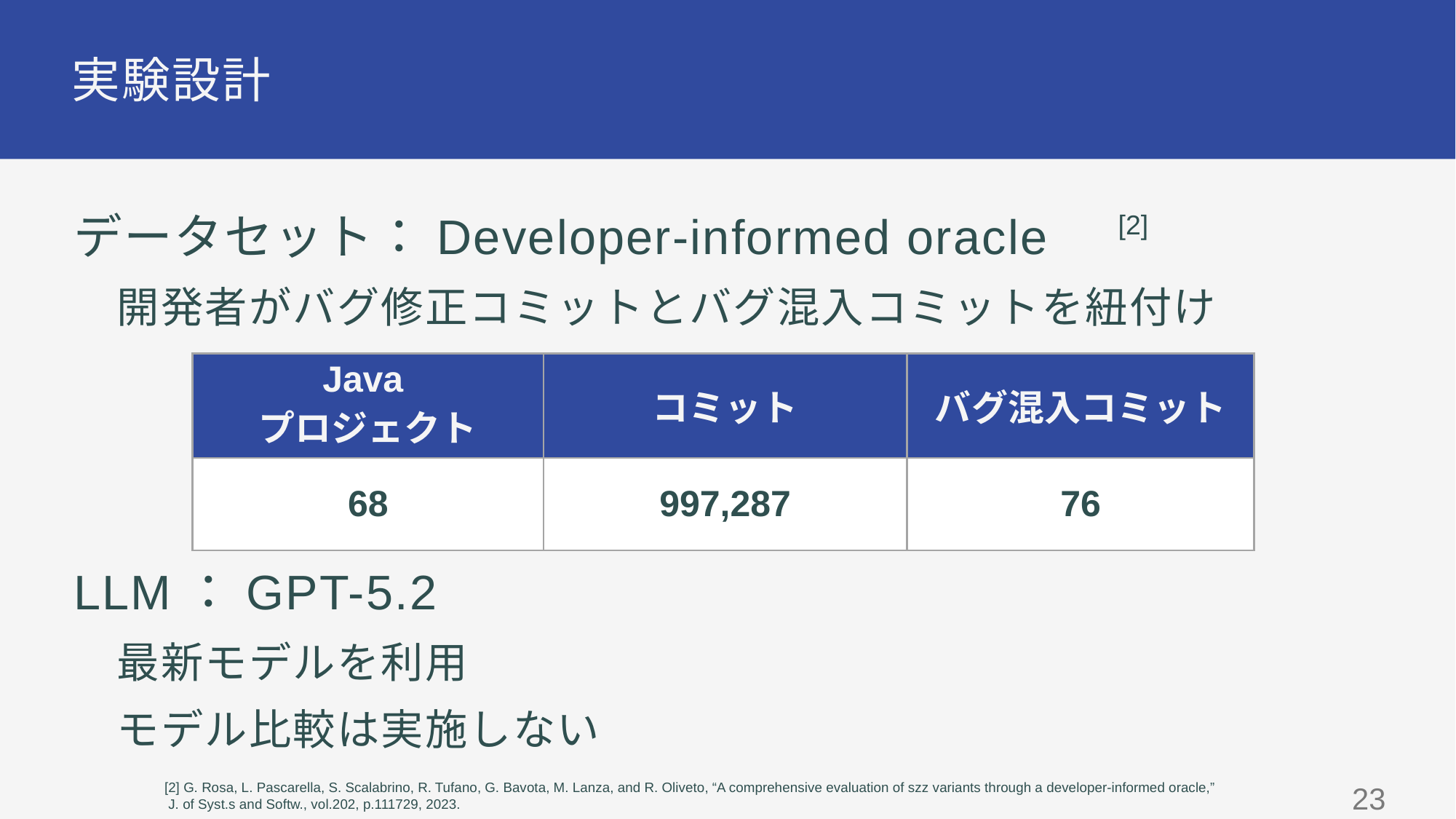

# 実験設計
[2]
データセット：Developer-informed oracle
　開発者がバグ修正コミットとバグ混入コミットを紐付け

LLM：GPT-5.2
　最新モデルを利用
　モデル比較は実施しない
| Java プロジェクト | コミット | バグ混入コミット |
| --- | --- | --- |
| 68 | 997,287 | 76 |
[2] G. Rosa, L. Pascarella, S. Scalabrino, R. Tufano, G. Bavota, M. Lanza, and R. Oliveto, “A comprehensive evaluation of szz variants through a developer-informed oracle,”
 J. of Syst.s and Softw., vol.202, p.111729, 2023.
23